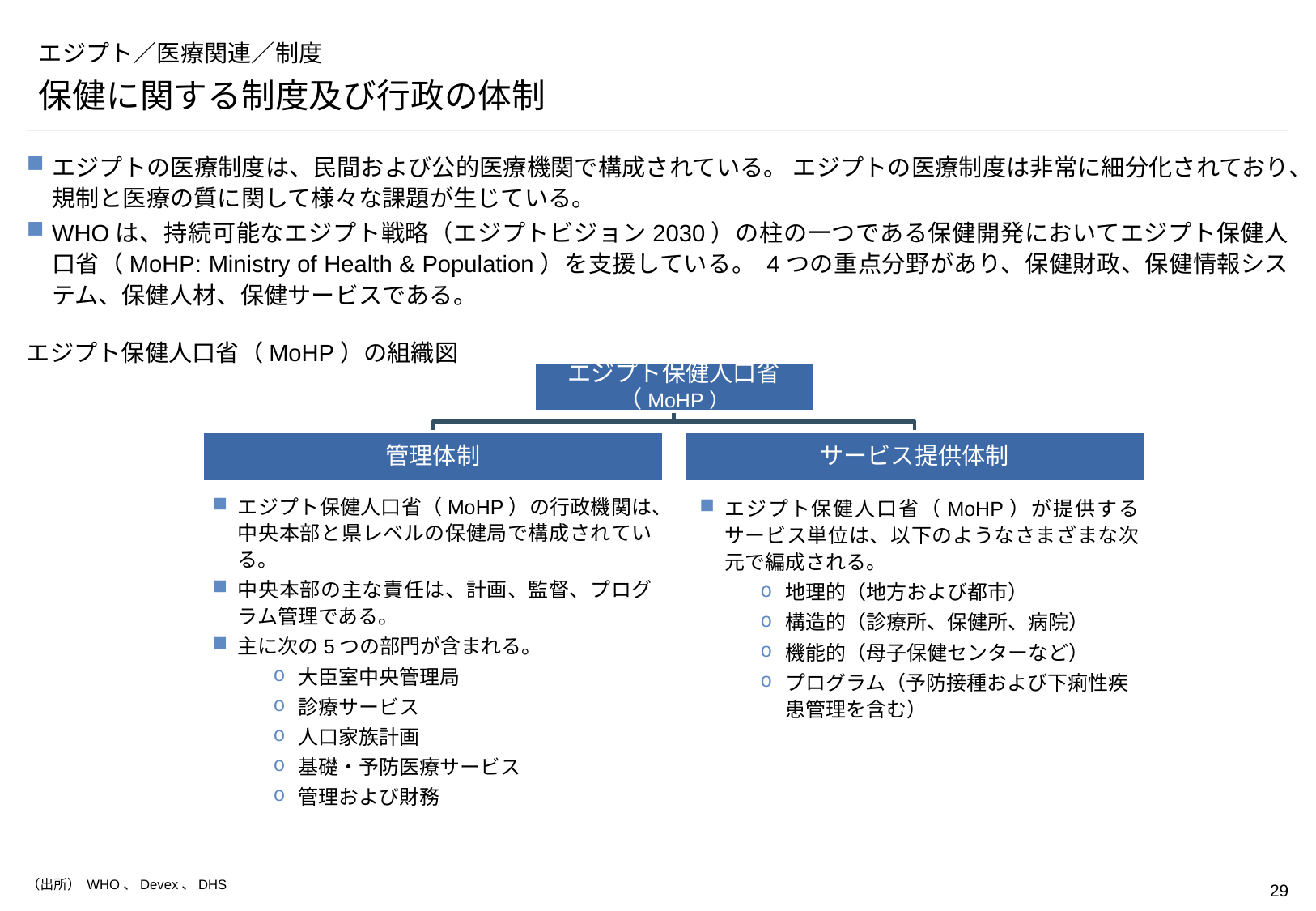

# エジプト／医療関連／制度
保健に関する制度及び行政の体制
エジプトの医療制度は、民間および公的医療機関で構成されている。 エジプトの医療制度は非常に細分化されており、規制と医療の質に関して様々な課題が生じている。
WHOは、持続可能なエジプト戦略（エジプトビジョン2030）の柱の一つである保健開発においてエジプト保健人口省（MoHP: Ministry of Health & Population）を支援している。 4つの重点分野があり、保健財政、保健情報システム、保健人材、保健サービスである。
エジプト保健人口省（MoHP）の組織図
エジプト保健人口省（MoHP）
管理体制
サービス提供体制
エジプト保健人口省（MoHP）の行政機関は、中央本部と県レベルの保健局で構成されている。
中央本部の主な責任は、計画、監督、プログラム管理である。
主に次の5つの部門が含まれる。
大臣室中央管理局
診療サービス
人口家族計画
基礎・予防医療サービス
管理および財務
エジプト保健人口省（MoHP）が提供するサービス単位は、以下のようなさまざまな次元で編成される。
地理的（地方および都市）
構造的（診療所、保健所、病院）
機能的（母子保健センターなど）
プログラム（予防接種および下痢性疾患管理を含む）
（出所） WHO、Devex、DHS